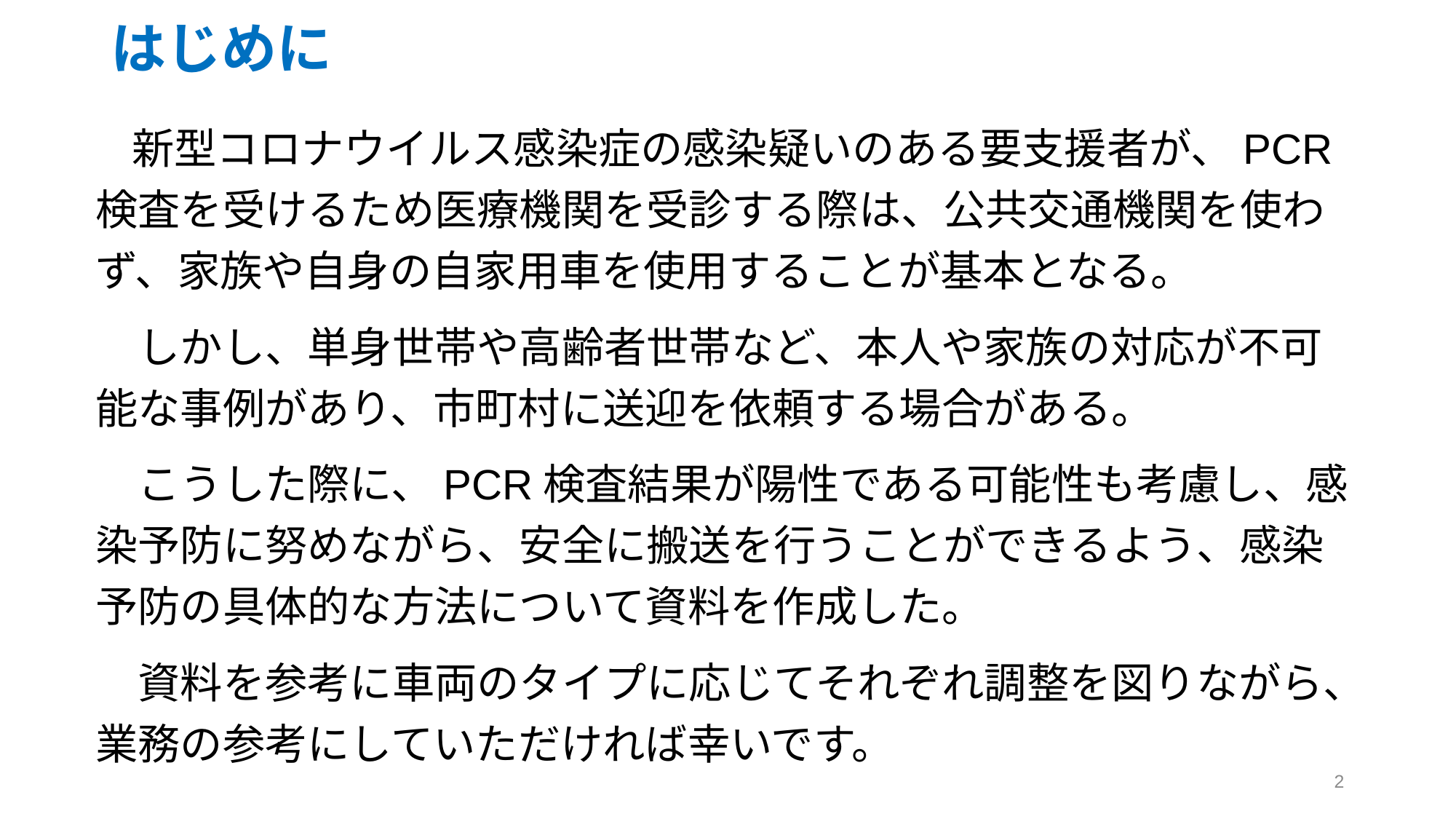

# はじめに

　新型コロナウイルス感染症の感染疑いのある要支援者が、PCR検査を受けるため医療機関を受診する際は、公共交通機関を使わず、家族や自身の自家用車を使用することが基本となる。
　しかし、単身世帯や高齢者世帯など、本人や家族の対応が不可能な事例があり、市町村に送迎を依頼する場合がある。
　こうした際に、PCR検査結果が陽性である可能性も考慮し、感染予防に努めながら、安全に搬送を行うことができるよう、感染予防の具体的な方法について資料を作成した。
　資料を参考に車両のタイプに応じてそれぞれ調整を図りながら、業務の参考にしていただければ幸いです。

2